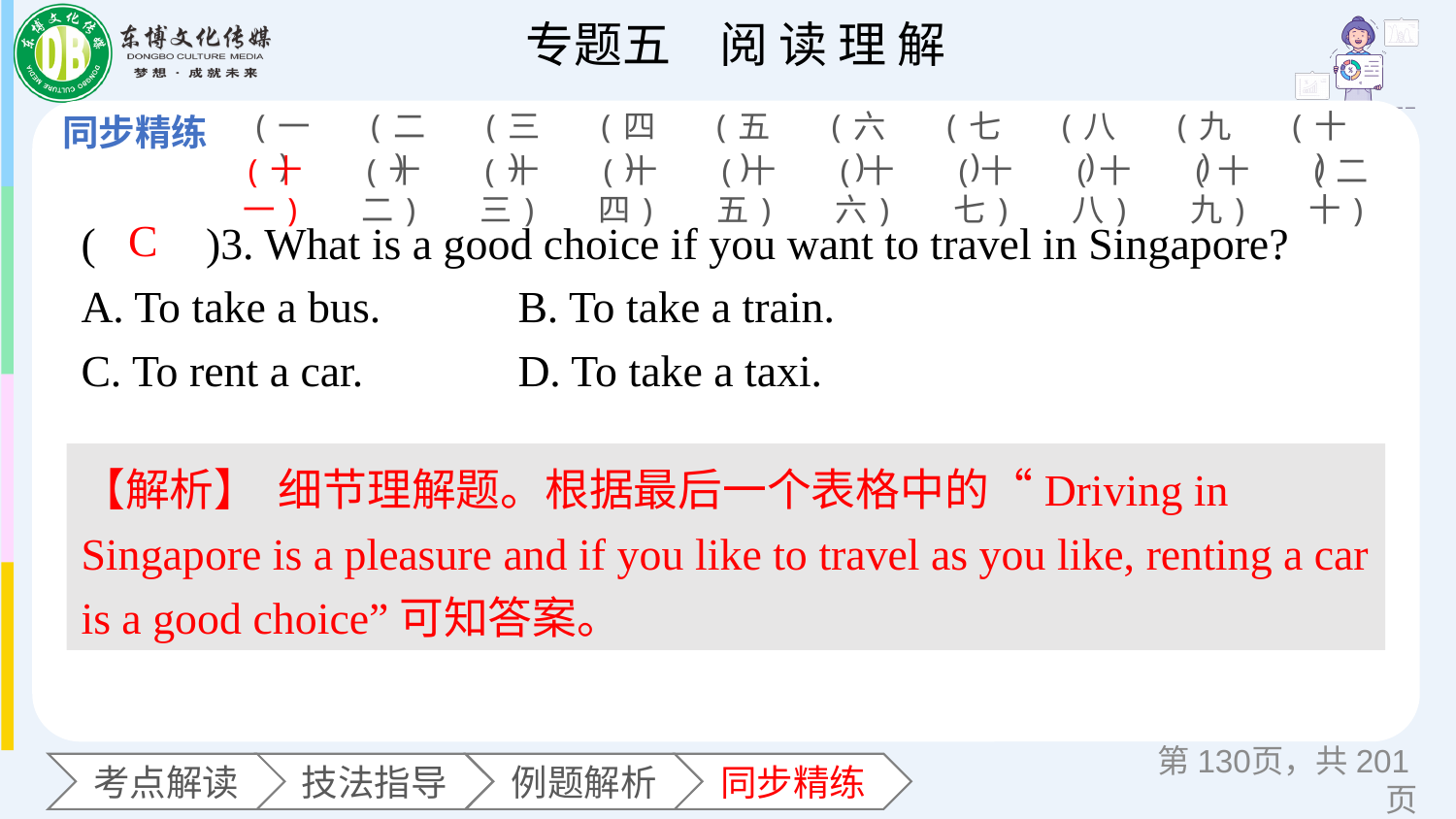

(一)
(二)
(三)
(四)
(五)
(六)
(七)
(八)
(九)
(十)
(十一)
(十二)
(十三)
(十四)
(十五)
(十六)
(十七)
(十八)
(十九)
(二十)
(　　)3. What is a good choice if you want to travel in Singapore?
A. To take a bus.    	B. To take a train.
C. To rent a car.    	D. To take a taxi.
C
【解析】  细节理解题。根据最后一个表格中的“Driving in Singapore is a pleasure and if you like to travel as you like, renting a car is a good choice”可知答案。
第130页，共201页